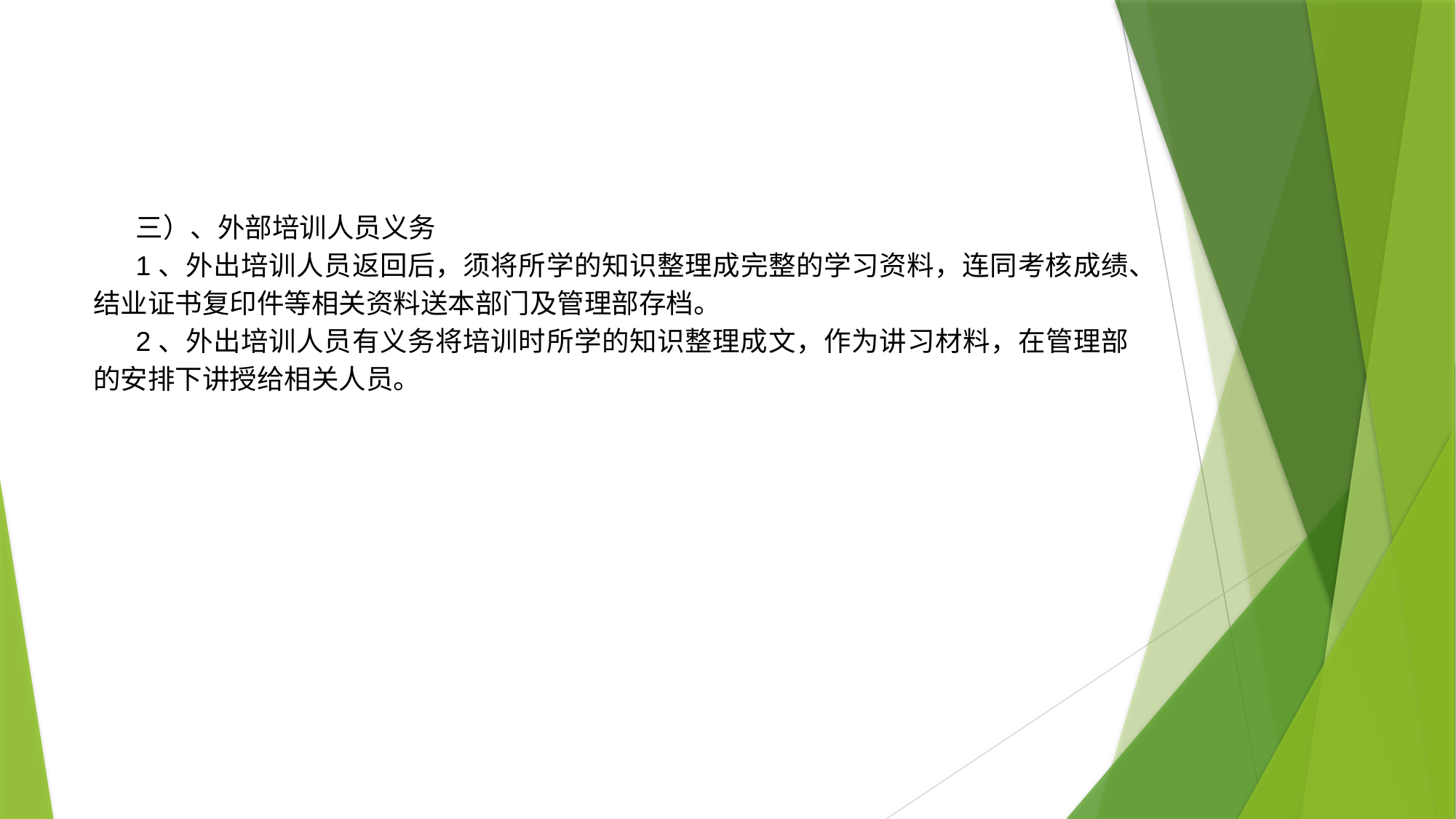

三）、外部培训人员义务
1、外出培训人员返回后，须将所学的知识整理成完整的学习资料，连同考核成绩、结业证书复印件等相关资料送本部门及管理部存档。
2、外出培训人员有义务将培训时所学的知识整理成文，作为讲习材料，在管理部的安排下讲授给相关人员。